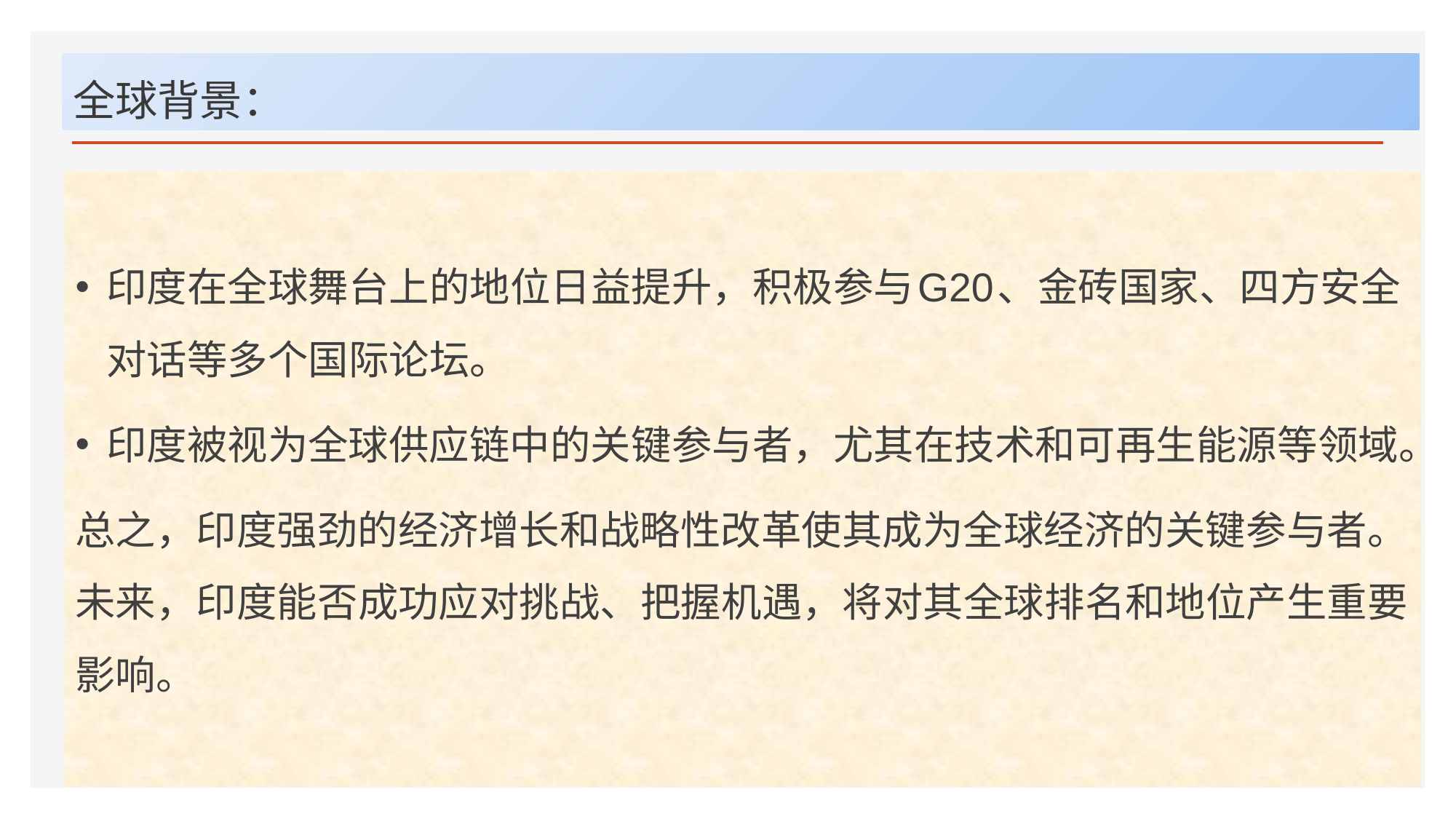

# 全球背景：

印度在全球舞台上的地位日益提升，积极参与G20、金砖国家、四方安全对话等多个国际论坛。
印度被视为全球供应链中的关键参与者，尤其在技术和可再生能源等领域。
总之，印度强劲的经济增长和战略性改革使其成为全球经济的关键参与者。未来，印度能否成功应对挑战、把握机遇，将对其全球排名和地位产生重要影响。